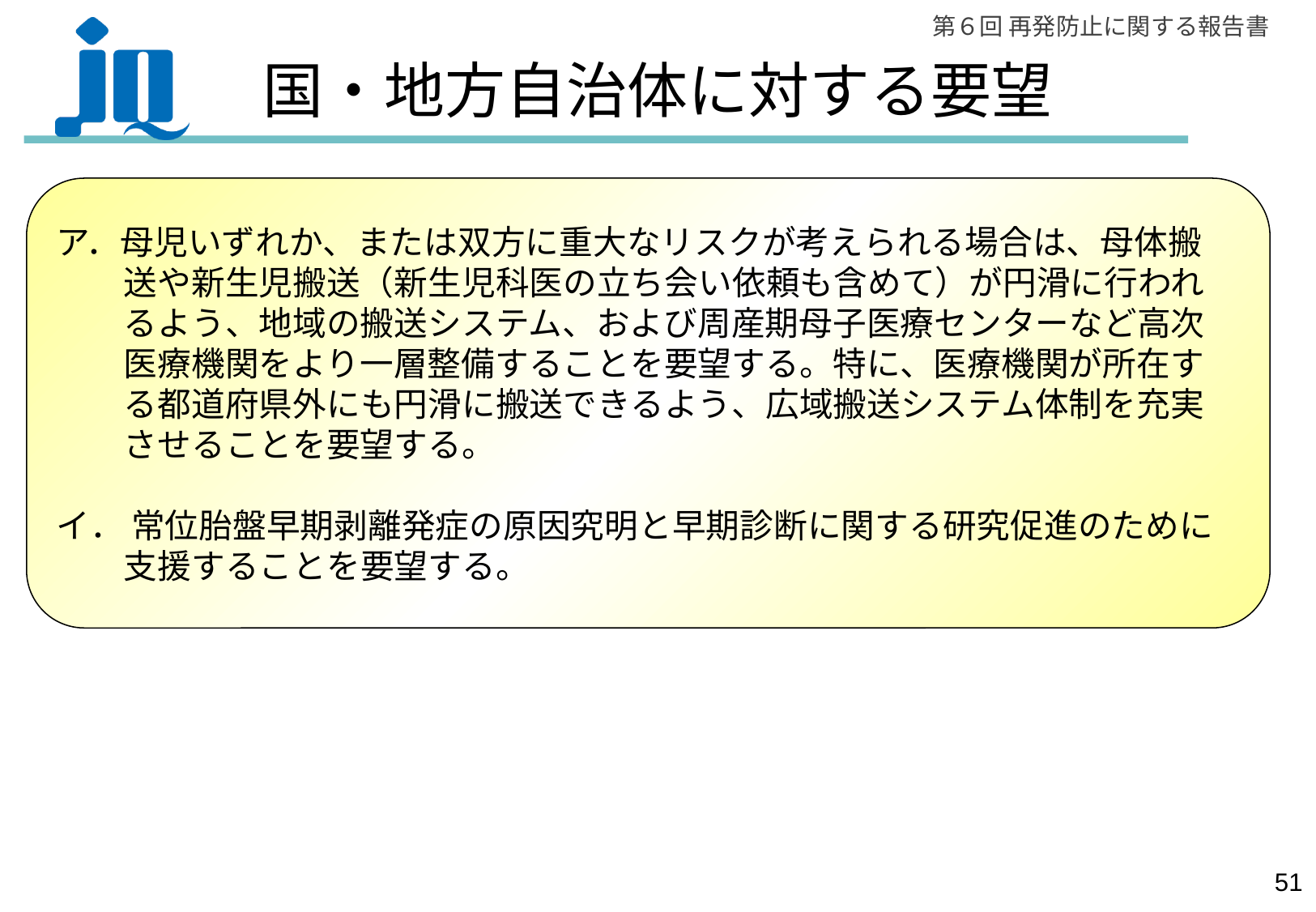

# 国・地方自治体に対する要望
ア．母児いずれか、または双方に重大なリスクが考えられる場合は、母体搬
　　送や新生児搬送（新生児科医の立ち会い依頼も含めて）が円滑に行われ
　　るよう、地域の搬送システム、および周産期母子医療センターなど高次
　　医療機関をより一層整備することを要望する。特に、医療機関が所在す
　　る都道府県外にも円滑に搬送できるよう、広域搬送システム体制を充実
　　させることを要望する。

イ． 常位胎盤早期剥離発症の原因究明と早期診断に関する研究促進のために
　　支援することを要望する。
51